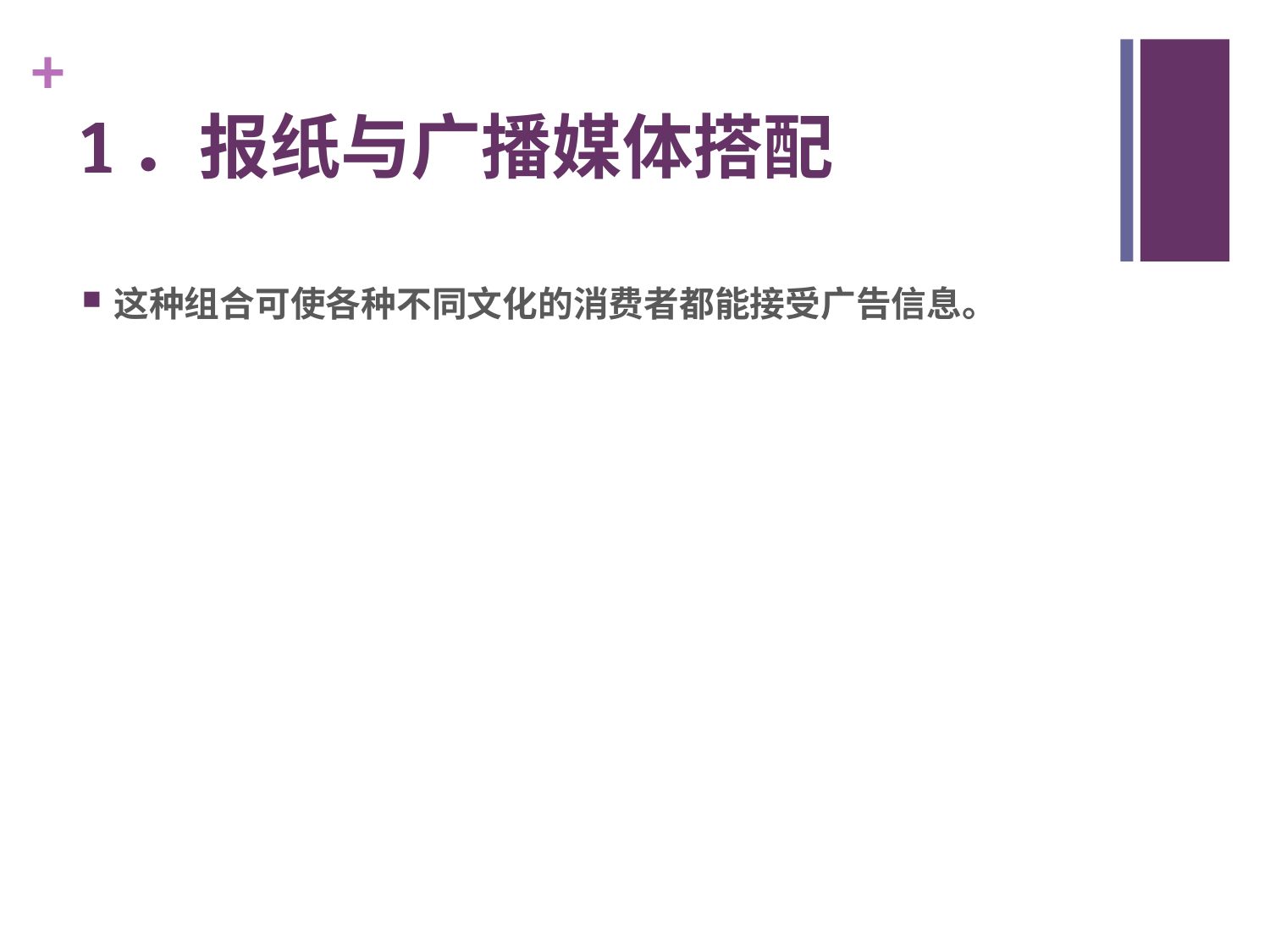

# 1．报纸与广播媒体搭配
这种组合可使各种不同文化的消费者都能接受广告信息。